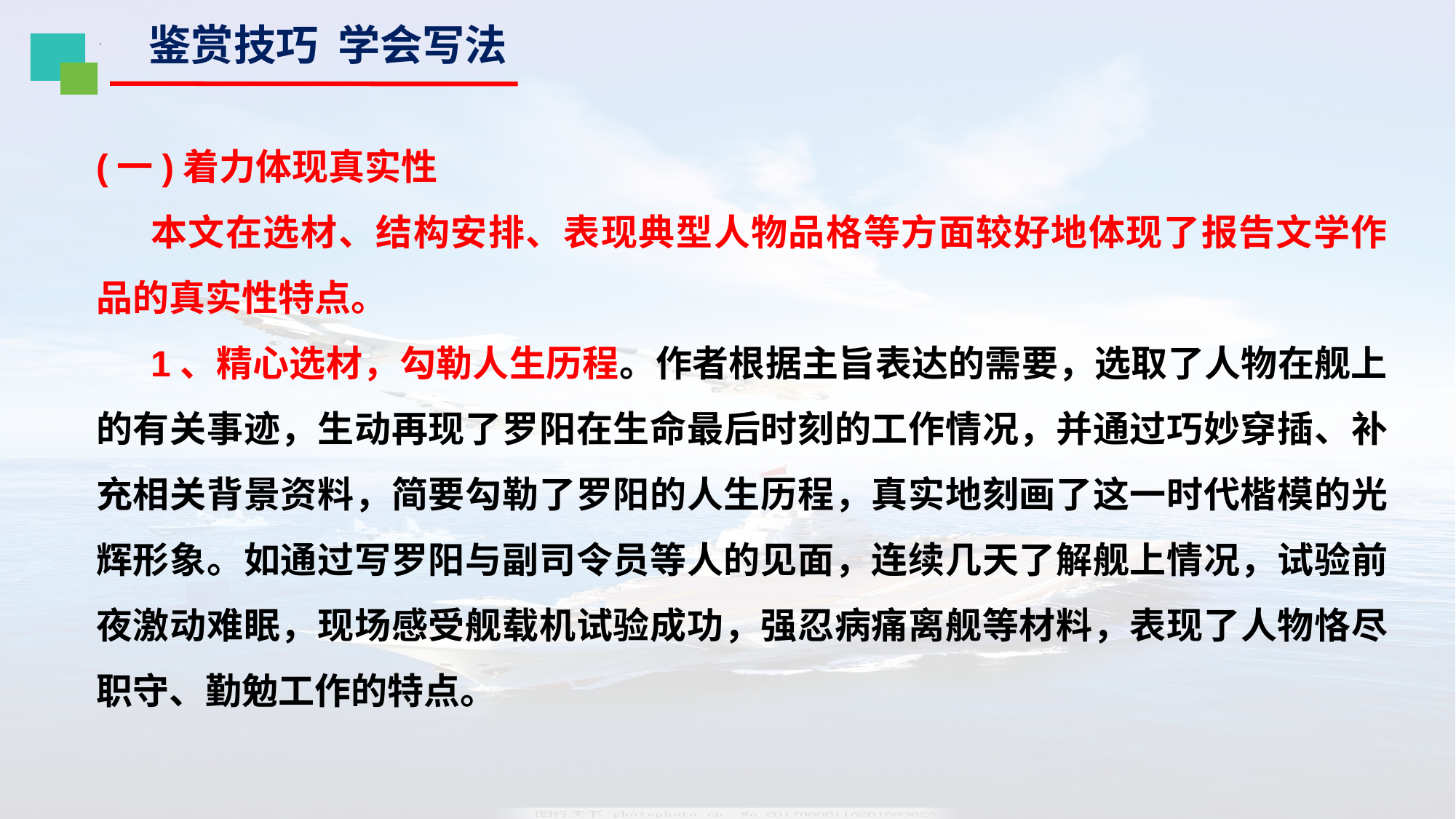

鉴赏技巧  学会写法

(一)着力体现真实性
本文在选材、结构安排、表现典型人物品格等方面较好地体现了报告文学作品的真实性特点。
1、精心选材，勾勒人生历程。作者根据主旨表达的需要，选取了人物在舰上的有关事迹，生动再现了罗阳在生命最后时刻的工作情况，并通过巧妙穿插、补充相关背景资料，简要勾勒了罗阳的人生历程，真实地刻画了这一时代楷模的光辉形象。如通过写罗阳与副司令员等人的见面，连续几天了解舰上情况，试验前夜激动难眠，现场感受舰载机试验成功，强忍病痛离舰等材料，表现了人物恪尽职守、勤勉工作的特点。